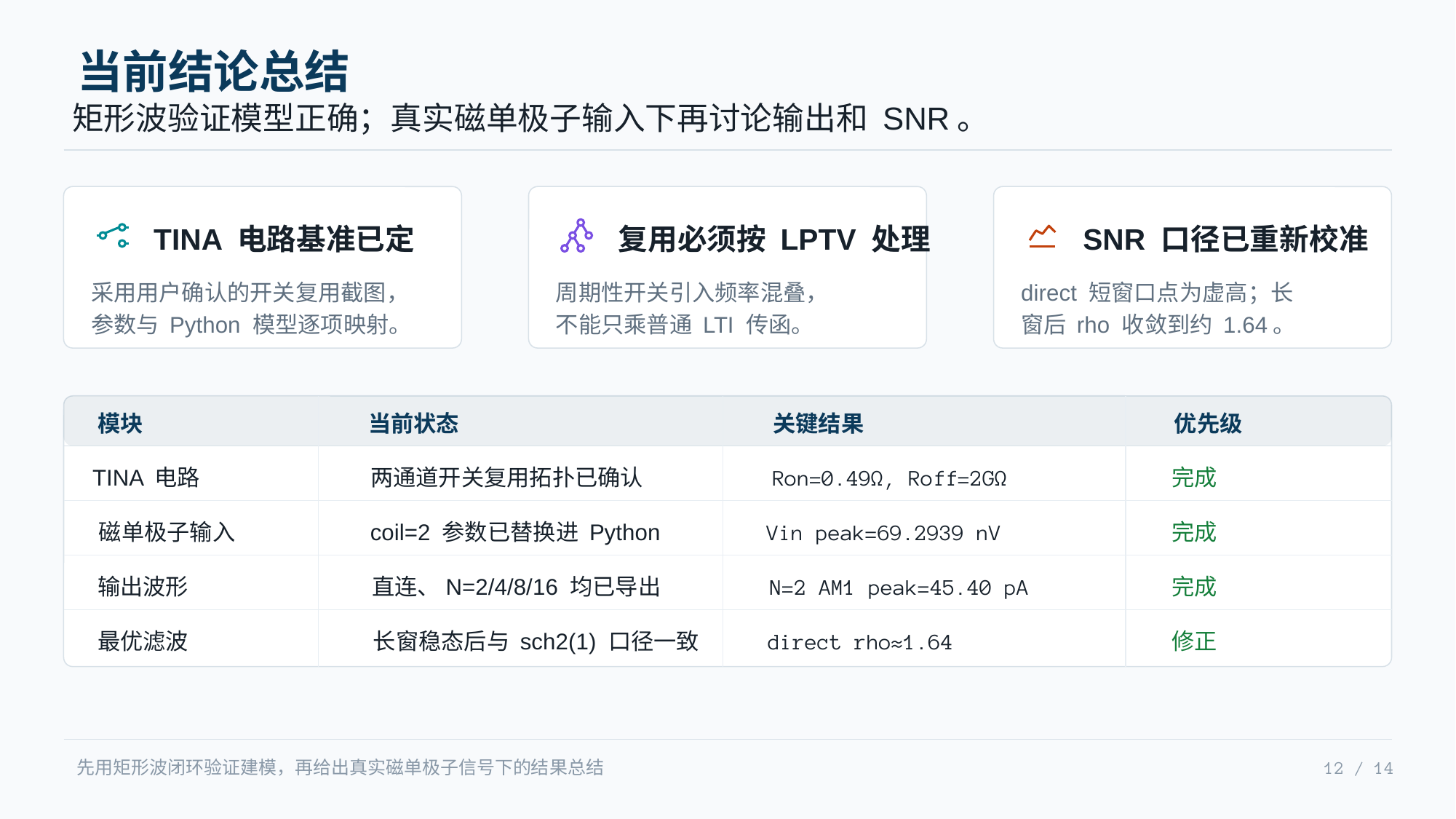

当前结论总结
矩形波验证模型正确；真实磁单极子输入下再讨论输出和 SNR。

TINA 电路基准已定
复用必须按 LPTV 处理
SNR 口径已重新校准

采用用户确认的开关复用截图，参数与 Python 模型逐项映射。
周期性开关引入频率混叠，不能只乘普通 LTI 传函。
direct 短窗口点为虚高；长窗后 rho 收敛到约 1.64。

模块
当前状态
关键结果
优先级

TINA 电路
两通道开关复用拓扑已确认
Ron=0.49Ω, Roff=2GΩ
完成

磁单极子输入
coil=2 参数已替换进 Python
Vin peak=69.2939 nV
完成

输出波形
直连、N=2/4/8/16 均已导出
N=2 AM1 peak=45.40 pA
完成

最优滤波
长窗稳态后与 sch2(1) 口径一致
direct rho≈1.64
修正

先用矩形波闭环验证建模，再给出真实磁单极子信号下的结果总结
12 / 14